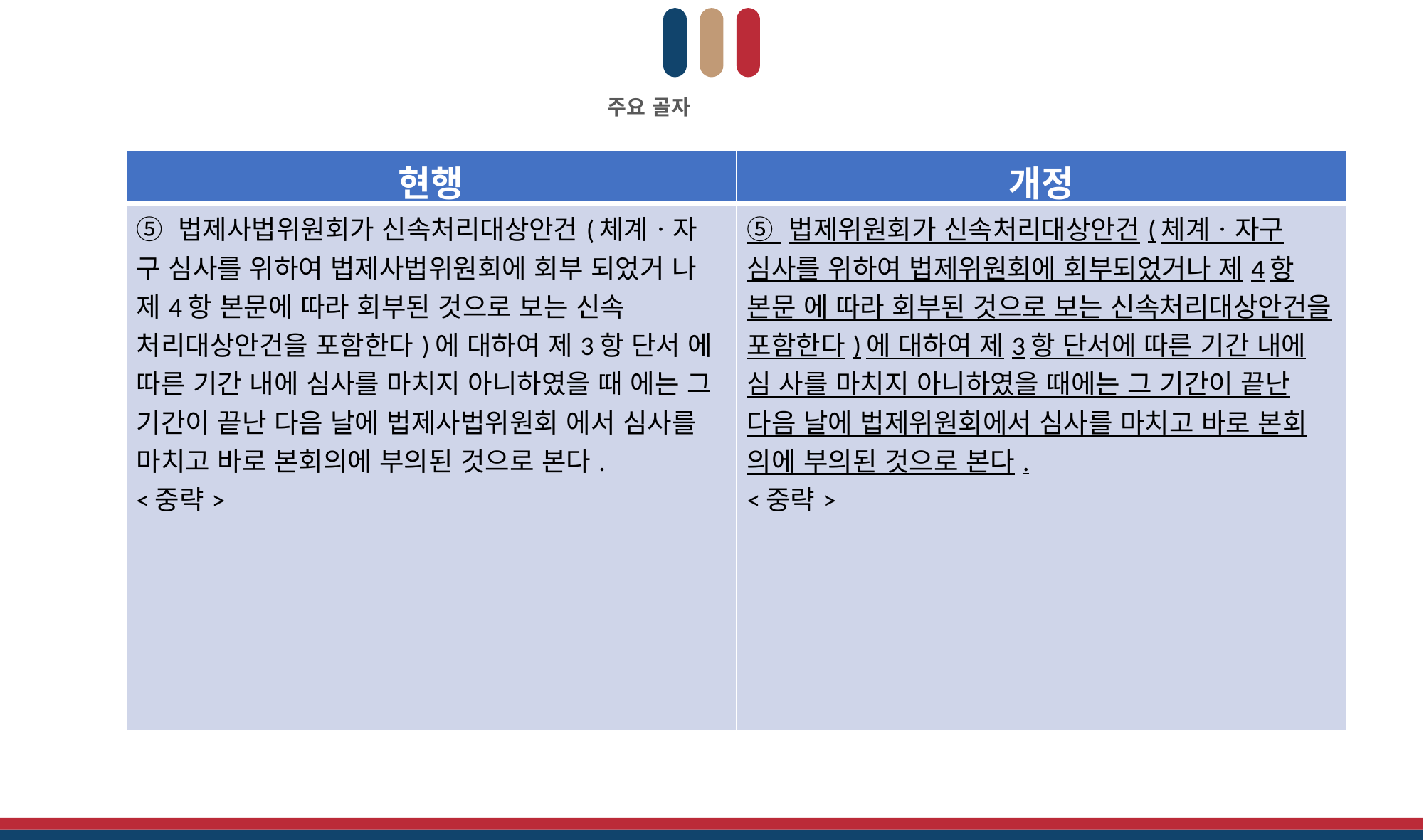

주요 골자

| 현행 | 개정 |
| --- | --- |
| ⑤ 법제사법위원회가 신속처리대상안건(체계ㆍ자 구 심사를 위하여 법제사법위원회에 회부 되었거 나 제4항 본문에 따라 회부된 것으로 보는 신속 처리대상안건을 포함한다)에 대하여 제3항 단서 에 따른 기간 내에 심사를 마치지 아니하였을 때 에는 그 기간이 끝난 다음 날에 법제사법위원회 에서 심사를 마치고 바로 본회의에 부의된 것으로 본다. <중략> | ⑤ 법제위원회가 신속처리대상안건(체계ㆍ자구 심사를 위하여 법제위원회에 회부되었거나 제4항 본문 에 따라 회부된 것으로 보는 신속처리대상안건을 포함한다)에 대하여 제3항 단서에 따른 기간 내에 심 사를 마치지 아니하였을 때에는 그 기간이 끝난 다음 날에 법제위원회에서 심사를 마치고 바로 본회 의에 부의된 것으로 본다. <중략> |